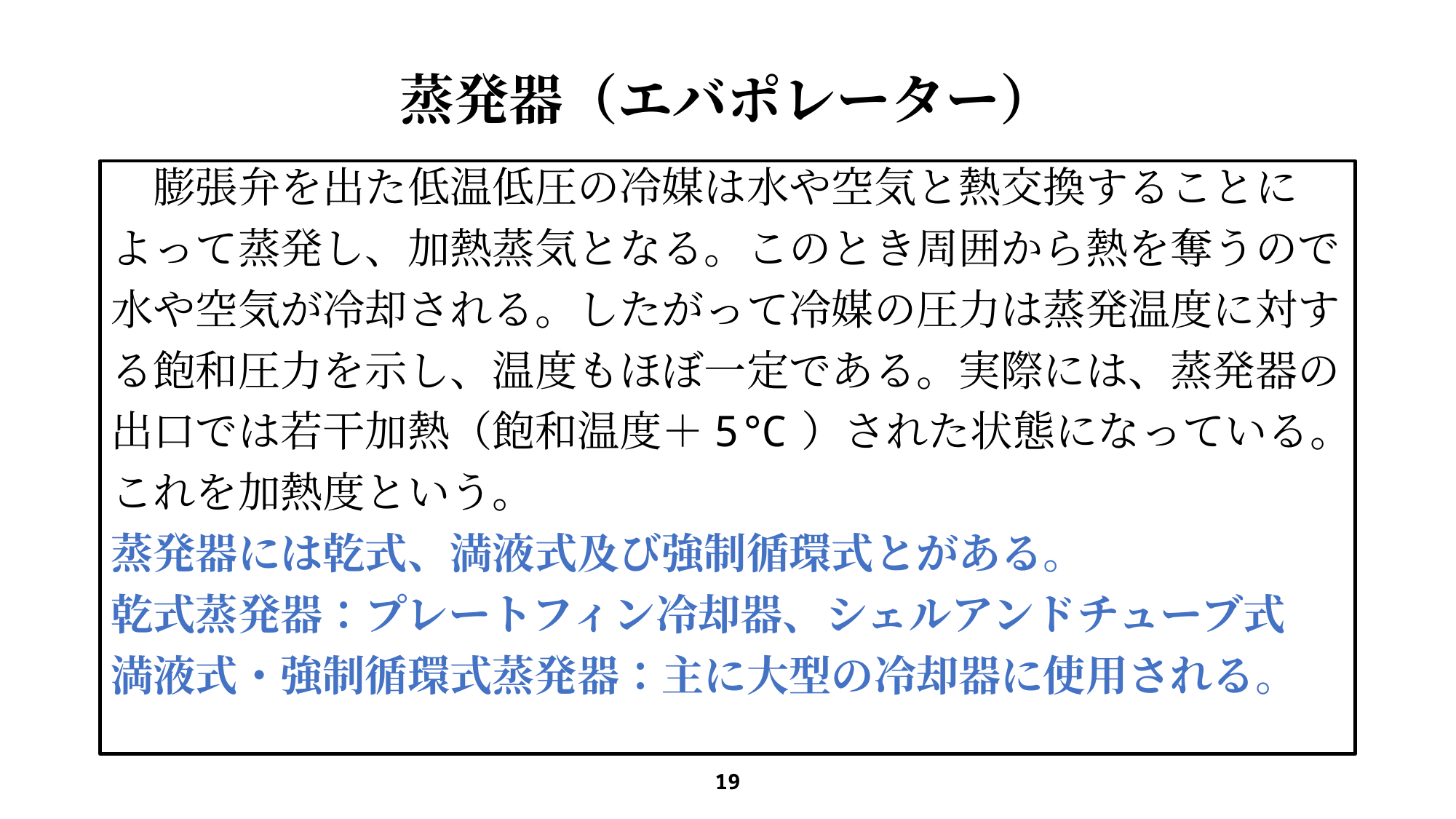

# 蒸発器（エバポレーター）
　膨張弁を出た低温低圧の冷媒は水や空気と熱交換することに
よって蒸発し、加熱蒸気となる。このとき周囲から熱を奪うので
水や空気が冷却される。したがって冷媒の圧力は蒸発温度に対す
る飽和圧力を示し、温度もほぼ一定である。実際には、蒸発器の
出口では若干加熱（飽和温度＋5℃）された状態になっている。
これを加熱度という。
蒸発器には乾式、満液式及び強制循環式とがある。
乾式蒸発器：プレートフィン冷却器、シェルアンドチューブ式
満液式・強制循環式蒸発器：主に大型の冷却器に使用される。
19